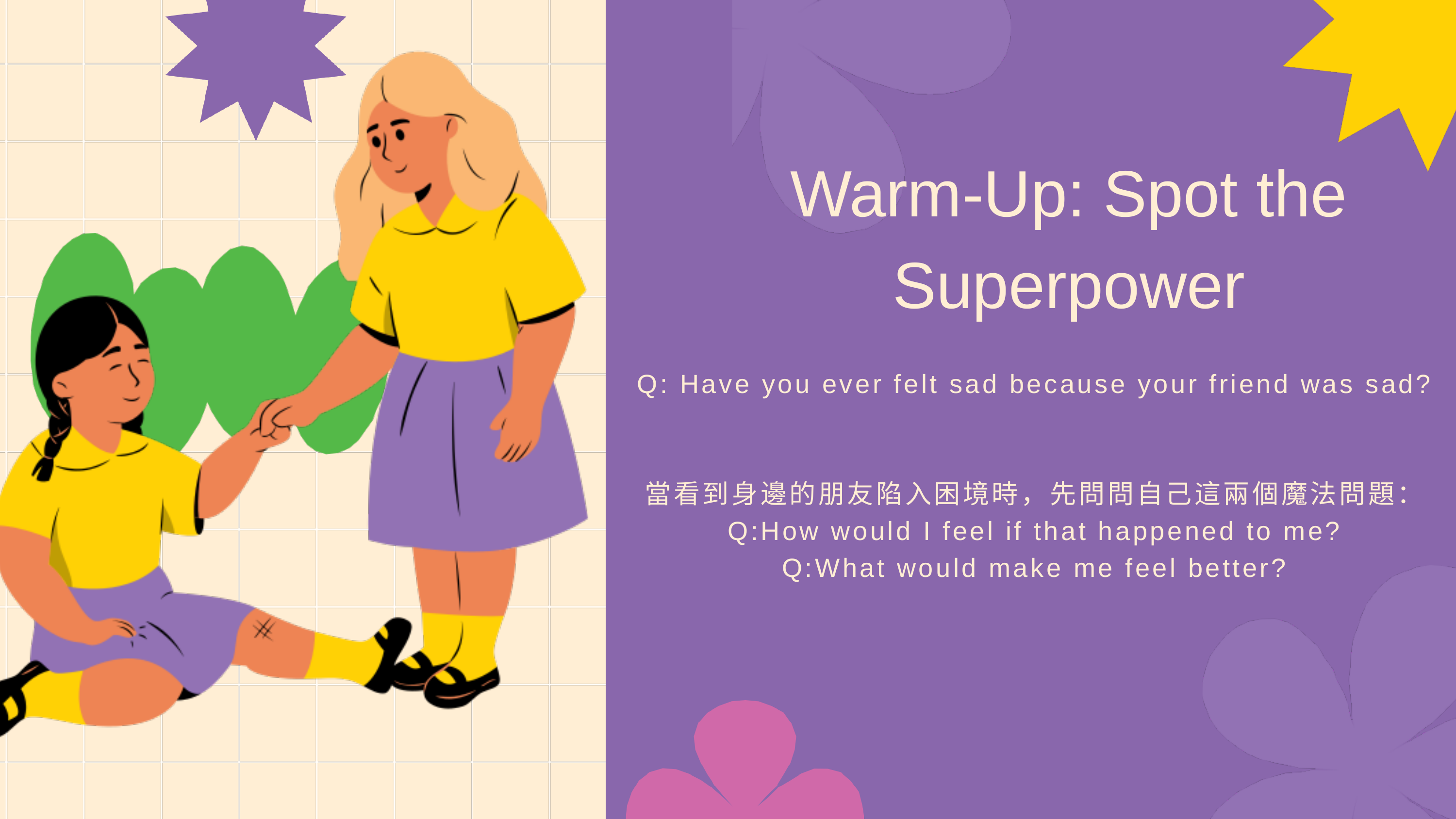

Warm-Up: Spot the Superpower

Q: Have you ever felt sad because your friend was sad?

當看到身邊的朋友陷入困境時，先問問自己這兩個魔法問題：
Q:How would I feel if that happened to me?
Q:What would make me feel better?